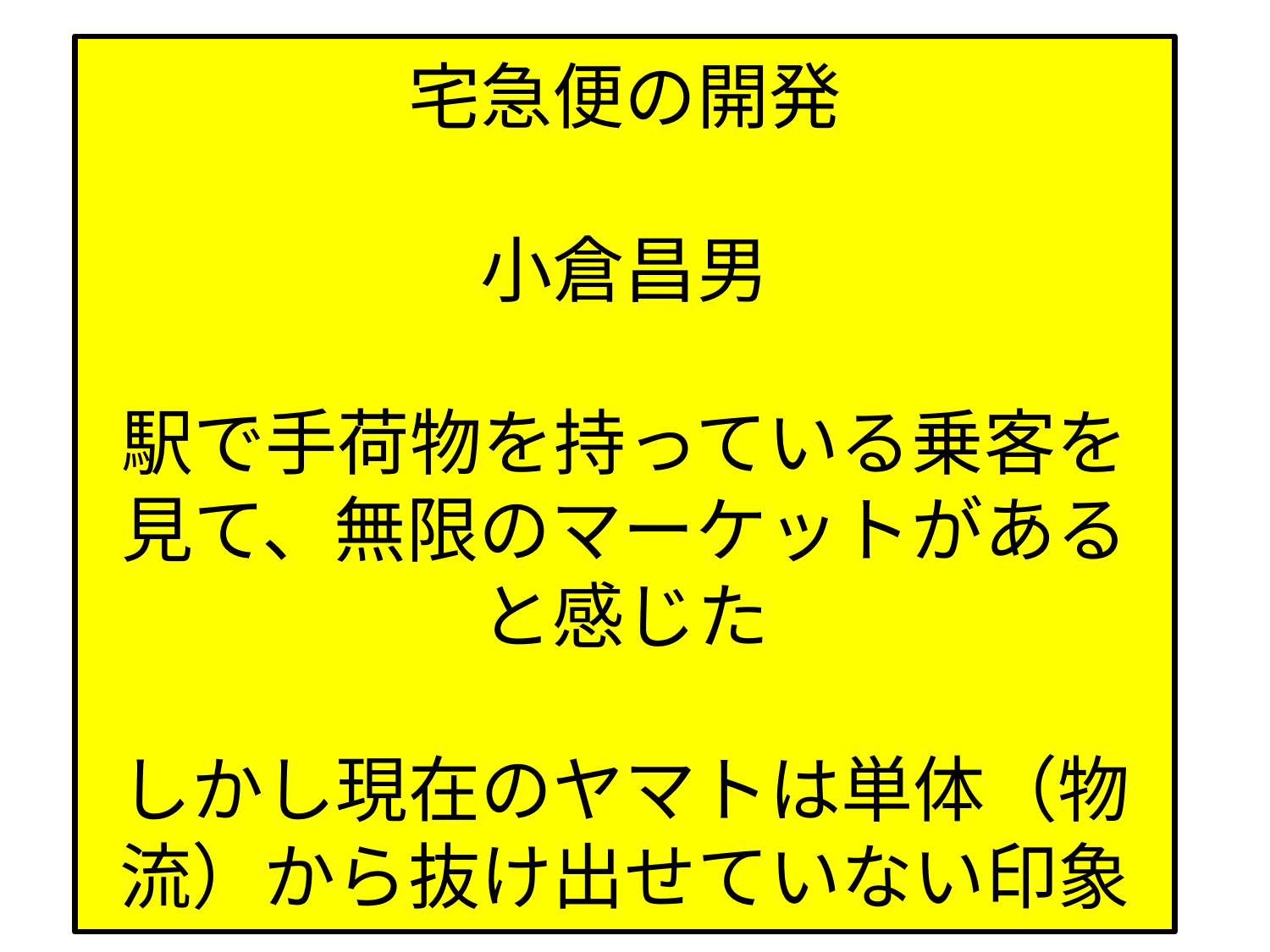

# 宅急便の開発 小倉昌男 駅で手荷物を持っている乗客を見て、無限のマーケットがあると感じた しかし現在のヤマトは単体（物流）から抜け出せていない印象